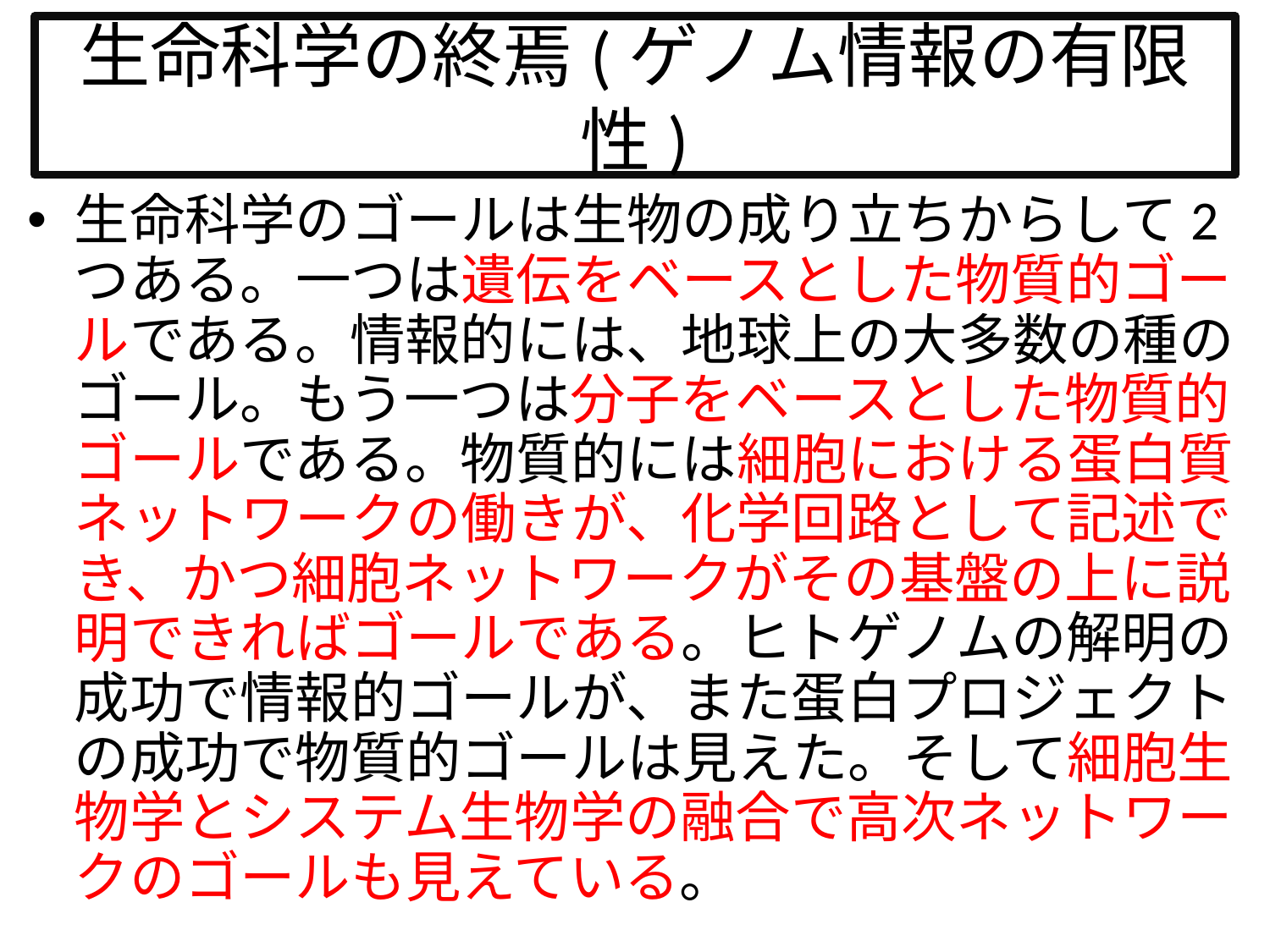

# 生命科学の終焉(ゲノム情報の有限性)
生命科学のゴールは生物の成り立ちからして2つある。一つは遺伝をベースとした物質的ゴールである。情報的には、地球上の大多数の種のゴール。もう一つは分子をベースとした物質的ゴールである。物質的には細胞における蛋白質ネットワークの働きが、化学回路として記述でき、かつ細胞ネットワークがその基盤の上に説明できればゴールである。ヒトゲノムの解明の成功で情報的ゴールが、また蛋白プロジェクトの成功で物質的ゴールは見えた。そして細胞生物学とシステム生物学の融合で高次ネットワークのゴールも見えている。